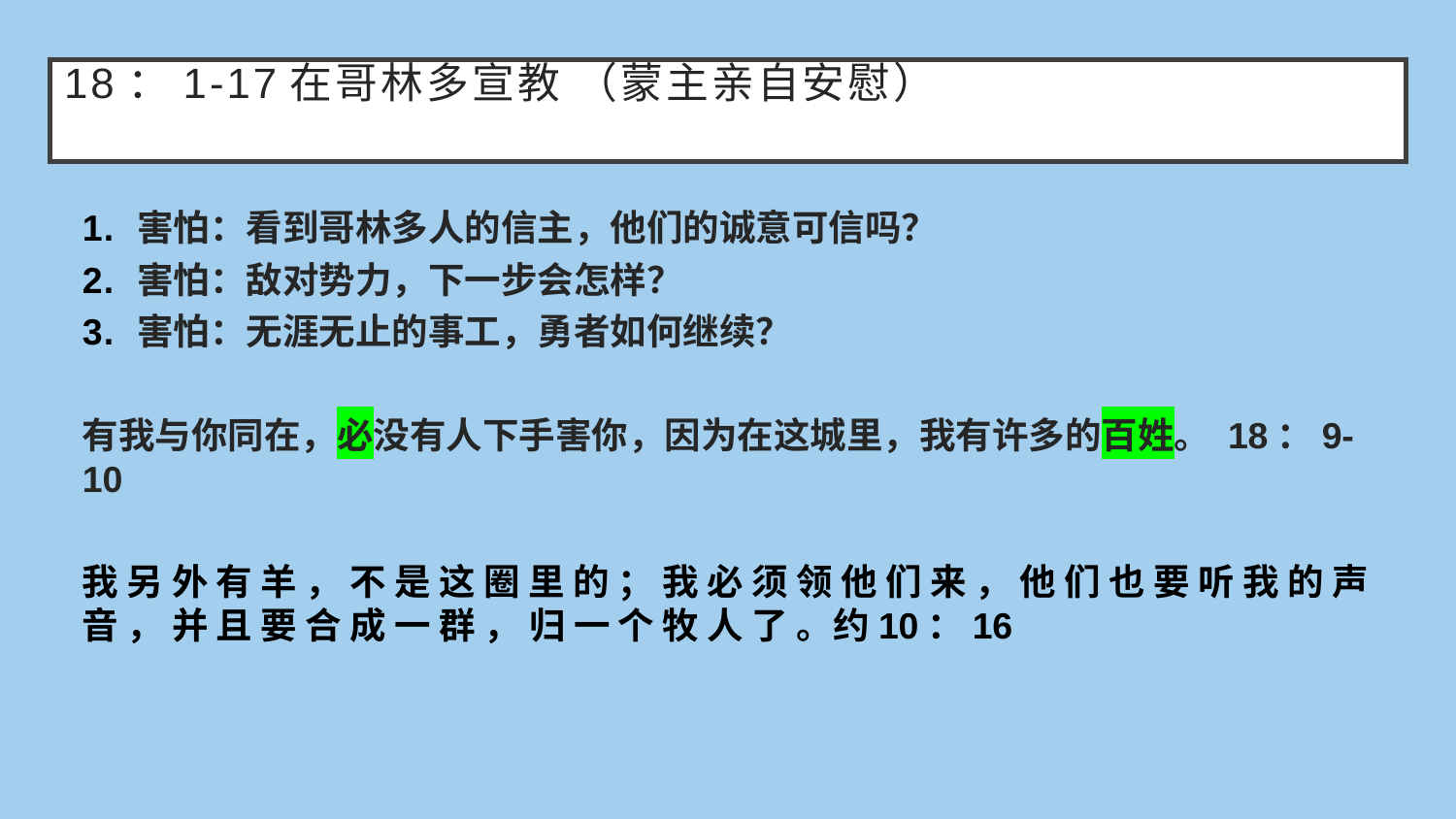

# 18：1-17在哥林多宣教 （蒙主亲自安慰）
害怕：看到哥林多人的信主，他们的诚意可信吗？
害怕：敌对势力，下一步会怎样？
害怕：无涯无止的事工，勇者如何继续？

有我与你同在，必没有人下手害你，因为在这城里，我有许多的百姓。 18：9-10

我 另 外 有 羊 ， 不 是 这 圈 里 的 ； 我 必 须 领 他 们 来 ， 他 们 也 要 听 我 的 声 音 ， 并 且 要 合 成 一 群 ， 归 一 个 牧 人 了 。约10：16